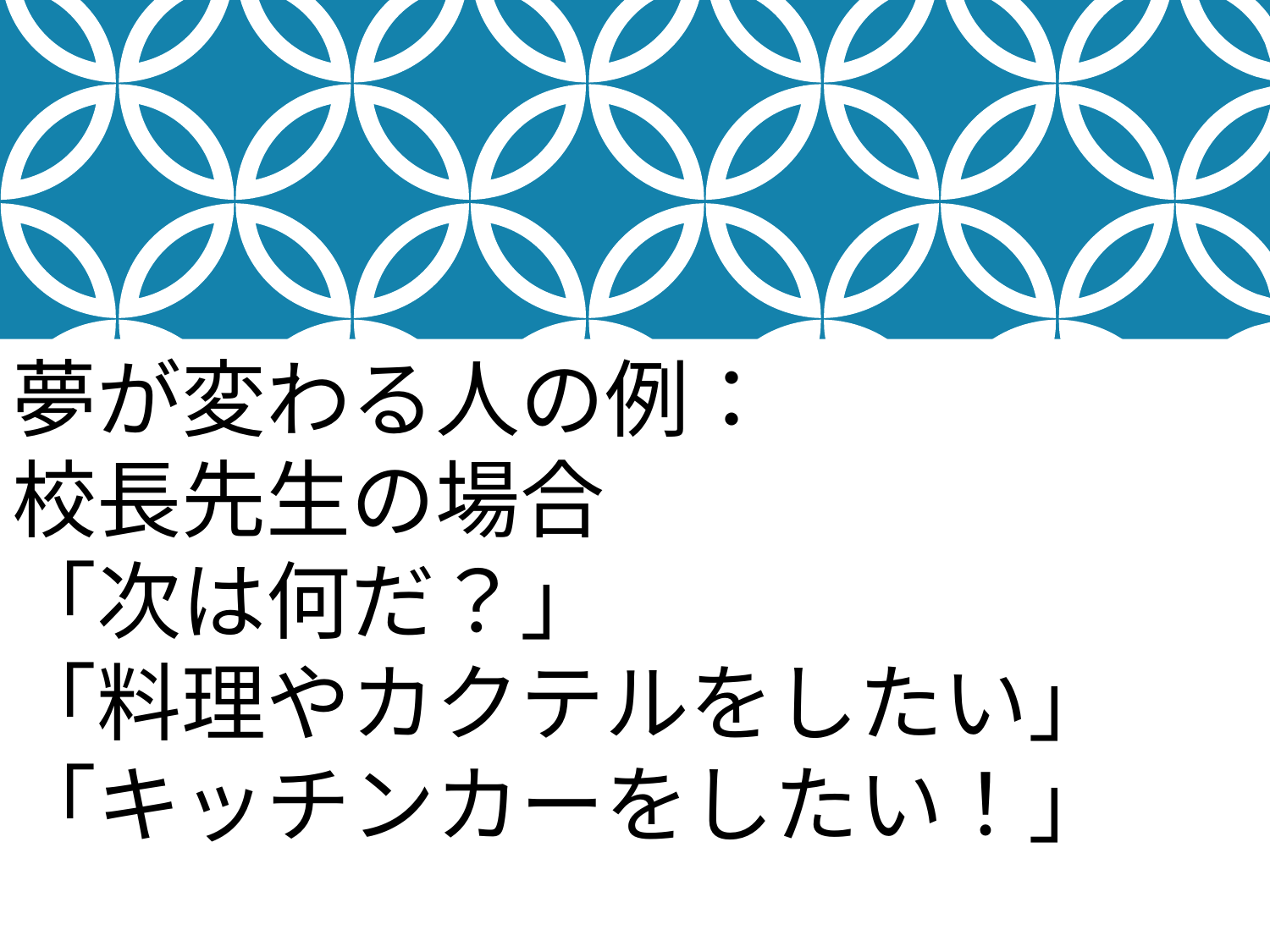

夢が変わる人の例：
校長先生の場合
「次は何だ？」
「料理やカクテルをしたい」
「キッチンカーをしたい！」